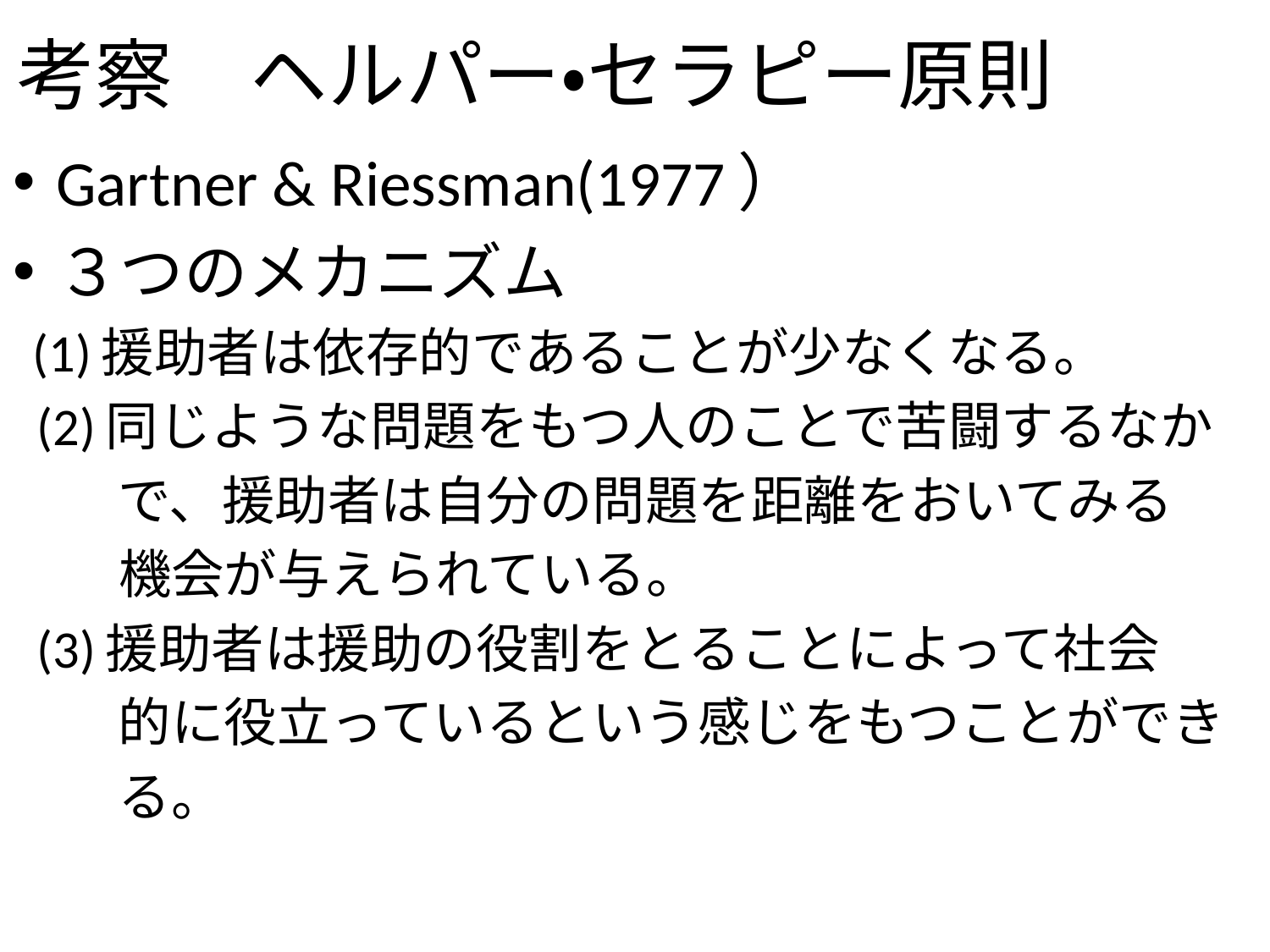

# 考察　ヘルパー・セラピー原則
Gartner & Riessman(1977）
３つのメカニズム
  (1)援助者は依存的であることが少なくなる。
  (2)同じような問題をもつ人のことで苦闘するなか
　　で、援助者は自分の問題を距離をおいてみる
　　機会が与えられている。
  (3)援助者は援助の役割をとることによって社会
　　的に役立っているという感じをもつことができ
　　る。